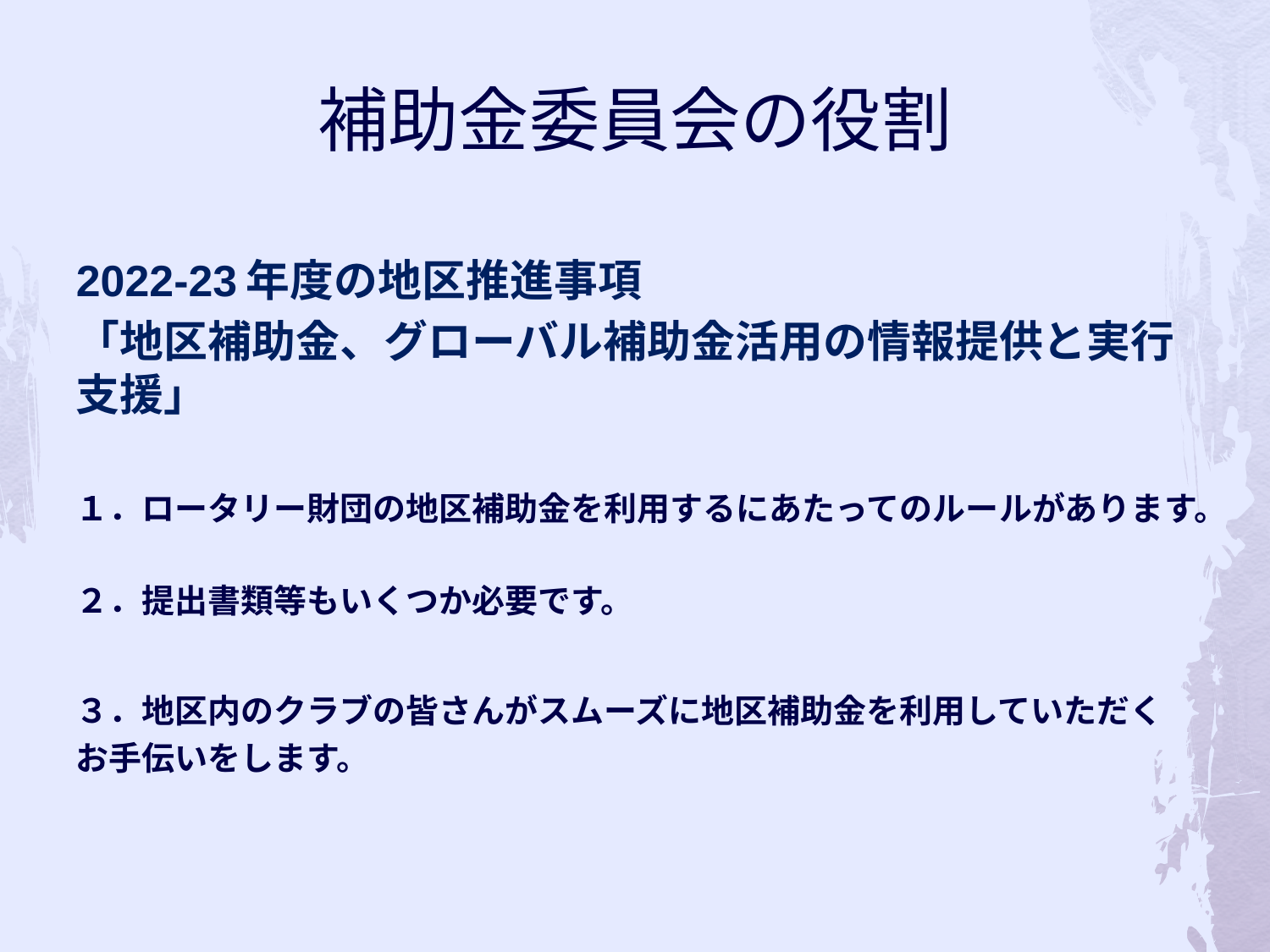

# 補助金委員会の役割
2022-23年度の地区推進事項
「地区補助金、グローバル補助金活用の情報提供と実行支援」

１．ロータリー財団の地区補助金を利用するにあたってのルールがあります。

２．提出書類等もいくつか必要です。

３．地区内のクラブの皆さんがスムーズに地区補助金を利用していただくお手伝いをします。